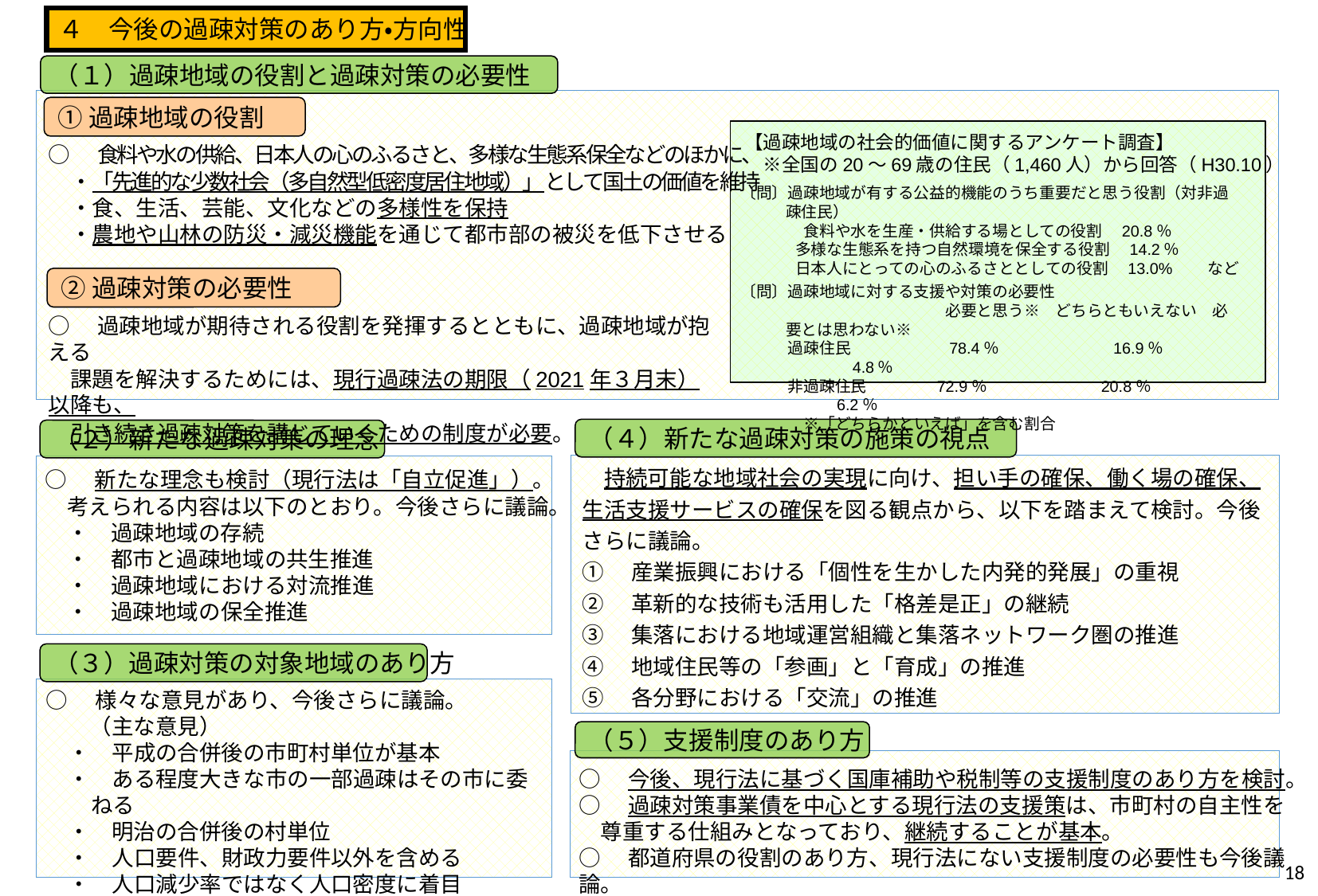

４　今後の過疎対策のあり方・方向性
（１）過疎地域の役割と過疎対策の必要性

①過疎地域の役割

【過疎地域の社会的価値に関するアンケート調査】
　※全国の20～69歳の住民（1,460人）から回答（H30.10）
○　食料や水の供給、日本人の心のふるさと、多様な生態系保全などのほかに、
　・「先進的な少数社会（多自然型低密度居住地域）」として国土の価値を維持
　・食、生活、芸能、文化などの多様性を保持
　・農地や山林の防災・減災機能を通じて都市部の被災を低下させる
〔問〕過疎地域が有する公益的機能のうち重要だと思う役割（対非過疎住民）
　　　　食料や水を生産・供給する場としての役割　20.8％
　　　  多様な生態系を持つ自然環境を保全する役割　14.2％
　　　  日本人にとっての心のふるさととしての役割　13.0%　　など
②過疎対策の必要性
〔問〕過疎地域に対する支援や対策の必要性
　　　　　　　　　　　　　必要と思う※　どちらともいえない　必要とは思わない※
　　　過疎住民　　　　　　78.4％　　　　　　　16.9％　　　　　　　　4.8％
　　　非過疎住民　　　　 72.9％　　　　　　　20.8％　　　　　　　　6.2％
　　　　※「どちらかといえば」を含む割合
○　過疎地域が期待される役割を発揮するとともに、過疎地域が抱える
　課題を解決するためには、現行過疎法の期限（2021年３月末）以降も、
　引き続き過疎対策を講じていくための制度が必要。
（４）新たな過疎対策の施策の視点
（２）新たな過疎対策の理念
　持続可能な地域社会の実現に向け、担い手の確保、働く場の確保、
生活支援サービスの確保を図る観点から、以下を踏まえて検討。今後さらに議論。
①　産業振興における「個性を生かした内発的発展」の重視
②　革新的な技術も活用した「格差是正」の継続
③　集落における地域運営組織と集落ネットワーク圏の推進
④　地域住民等の「参画」と「育成」の推進
⑤　各分野における「交流」の推進

○　新たな理念も検討（現行法は「自立促進」）。
　考えられる内容は以下のとおり。今後さらに議論。
　・　過疎地域の存続
　・　都市と過疎地域の共生推進
　・　過疎地域における対流推進
　・　過疎地域の保全推進
（３）過疎対策の対象地域のあり方

○　様々な意見があり、今後さらに議論。
　　（主な意見）
　・　平成の合併後の市町村単位が基本
　・　ある程度大きな市の一部過疎はその市に委ねる
　・　明治の合併後の村単位
　・　人口要件、財政力要件以外を含める
　・　人口減少率ではなく人口密度に着目
（５）支援制度のあり方

○　今後、現行法に基づく国庫補助や税制等の支援制度のあり方を検討。
○　過疎対策事業債を中心とする現行法の支援策は、市町村の自主性を
　尊重する仕組みとなっており、継続することが基本。
○　都道府県の役割のあり方、現行法にない支援制度の必要性も今後議論。
18